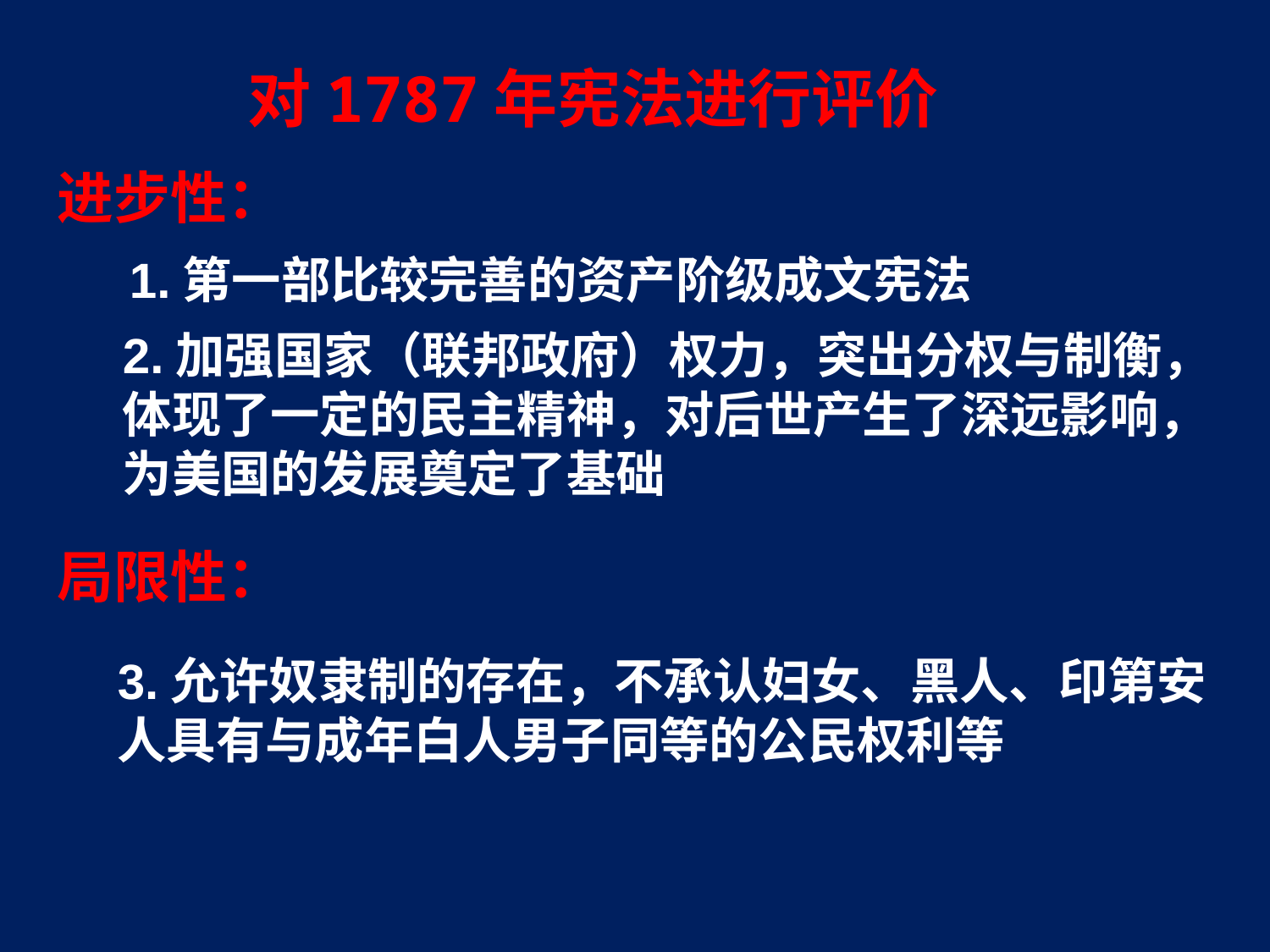

对1787年宪法进行评价
进步性：
1.第一部比较完善的资产阶级成文宪法
2.加强国家（联邦政府）权力，突出分权与制衡，体现了一定的民主精神，对后世产生了深远影响，为美国的发展奠定了基础
局限性：
3.允许奴隶制的存在，不承认妇女、黑人、印第安人具有与成年白人男子同等的公民权利等